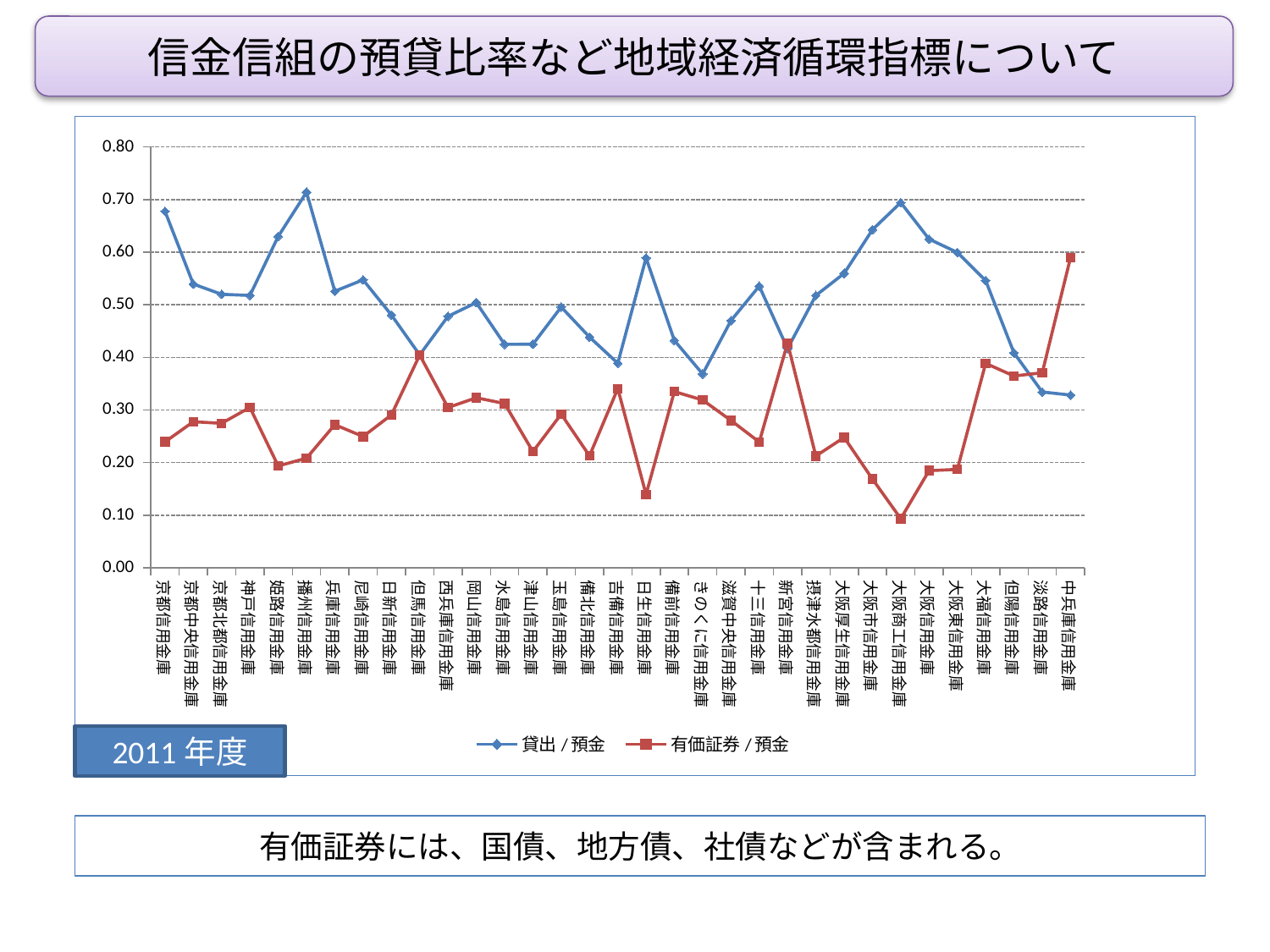

信金信組の預貸比率など地域経済循環指標について

### Chart

| Category | 貸出/預金 | 有価証券/預金 |
|---|---|---|
| 京都信用金庫 | 0.6776592884667085 | 0.23938618066134956 |
| 京都中央信用金庫 | 0.5393371262212376 | 0.2777170984208674 |
| 京都北都信用金庫 | 0.5198197707468256 | 0.2746582641621169 |
| 神戸信用金庫 | 0.5176928920461544 | 0.3048341066809017 |
| 姫路信用金庫 | 0.6297835075655424 | 0.19351965647810446 |
| 播州信用金庫 | 0.7137251971556734 | 0.20838179648292907 |
| 兵庫信用金庫 | 0.5257196308953317 | 0.27205906193462204 |
| 尼崎信用金庫 | 0.5472524148598484 | 0.24963083189700597 |
| 日新信用金庫 | 0.4804932376758491 | 0.2907527744996544 |
| 但馬信用金庫 | 0.40472364999028104 | 0.40442593061908405 |
| 西兵庫信用金庫 | 0.4779769554784598 | 0.3046527349582866 |
| 岡山信用金庫 | 0.5040946713421192 | 0.3232720574546235 |
| 水島信用金庫 | 0.42475528313969446 | 0.31228717510850895 |
| 津山信用金庫 | 0.4249985157038532 | 0.220944902927032 |
| 玉島信用金庫 | 0.4956381319499557 | 0.29214557332442675 |
| 備北信用金庫 | 0.4385245941801042 | 0.2128578638169854 |
| 吉備信用金庫 | 0.38880898617842913 | 0.3406420342590861 |
| 日生信用金庫 | 0.5890029508332987 | 0.13936453181497027 |
| 備前信用金庫 | 0.43223377401274976 | 0.33499336841654903 |
| きのくに信用金庫 | 0.36834986568991696 | 0.3189397169302113 |
| 滋賀中央信用金庫 | 0.46981228954557447 | 0.2801472861839772 |
| 十三信用金庫 | 0.5353663850517625 | 0.23910282489142579 |
| 新宮信用金庫 | 0.41659583167453923 | 0.4272587396033958 |
| 摂津水都信用金庫 | 0.5176385037548608 | 0.2124954131153314 |
| 大阪厚生信用金庫 | 0.5594821476305973 | 0.24788049862542028 |
| 大阪市信用金庫 | 0.6424780283718129 | 0.16872399288214332 |
| 大阪商工信用金庫 | 0.694139263167813 | 0.09343258268161689 |
| 大阪信用金庫 | 0.624739508677531 | 0.1846621606721503 |
| 大阪東信用金庫 | 0.5992937370813722 | 0.18704406810866472 |
| 大福信用金庫 | 0.5459357094299311 | 0.38862047198213073 |
| 但陽信用金庫 | 0.4086388806561209 | 0.36456371074016214 |
| 淡路信用金庫 | 0.334243104717196 | 0.3707330937811165 |
| 中兵庫信用金庫 | 0.3284501421659101 | 0.5898538434678505 |
2011年度
有価証券には、国債、地方債、社債などが含まれる。